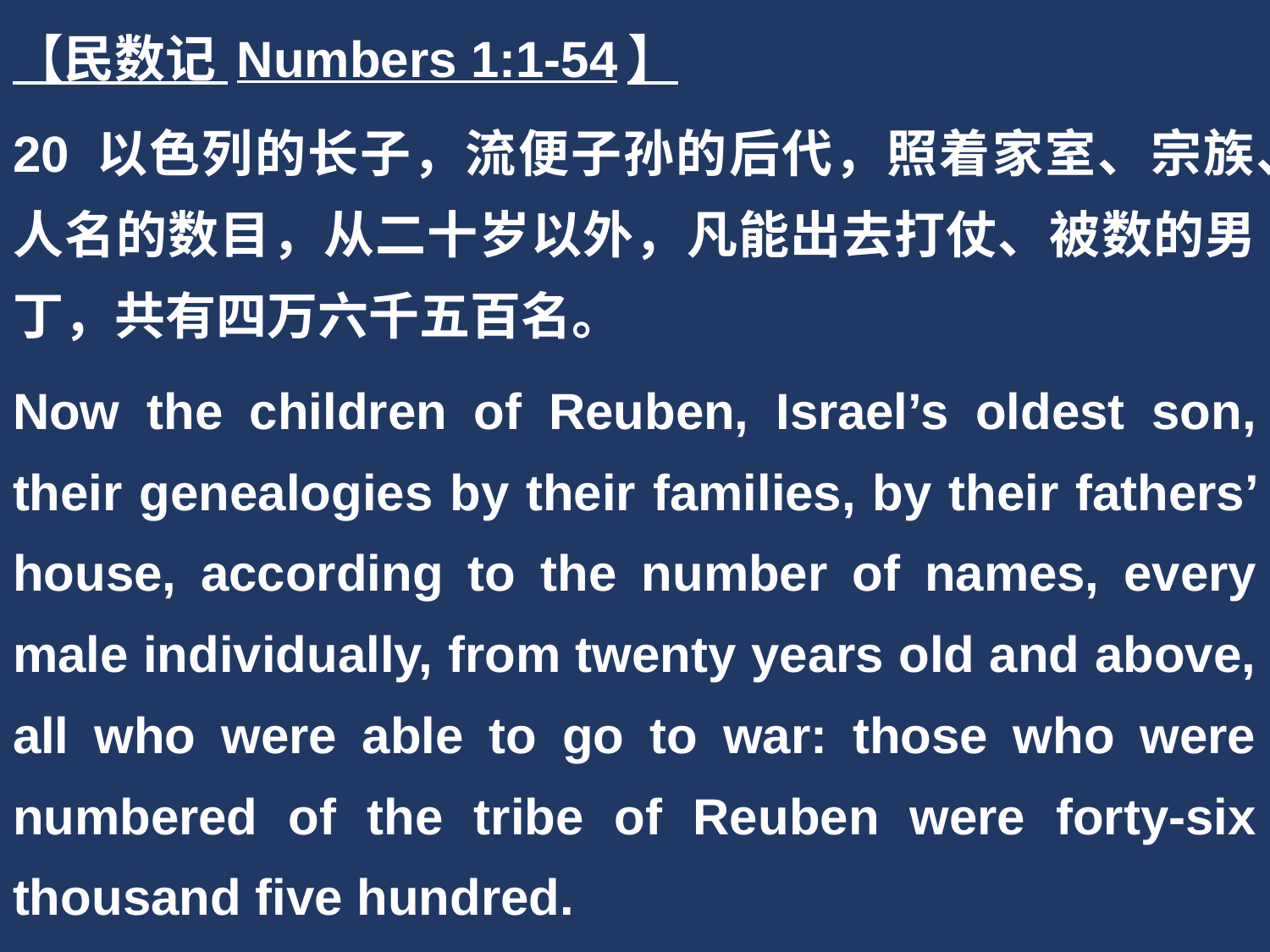

【民数记 Numbers 1:1-54】
20 以色列的长子，流便子孙的后代，照着家室、宗族、人名的数目，从二十岁以外，凡能出去打仗、被数的男丁，共有四万六千五百名。
Now the children of Reuben, Israel’s oldest son, their genealogies by their families, by their fathers’ house, according to the number of names, every male individually, from twenty years old and above, all who were able to go to war: those who were numbered of the tribe of Reuben were forty-six thousand five hundred.